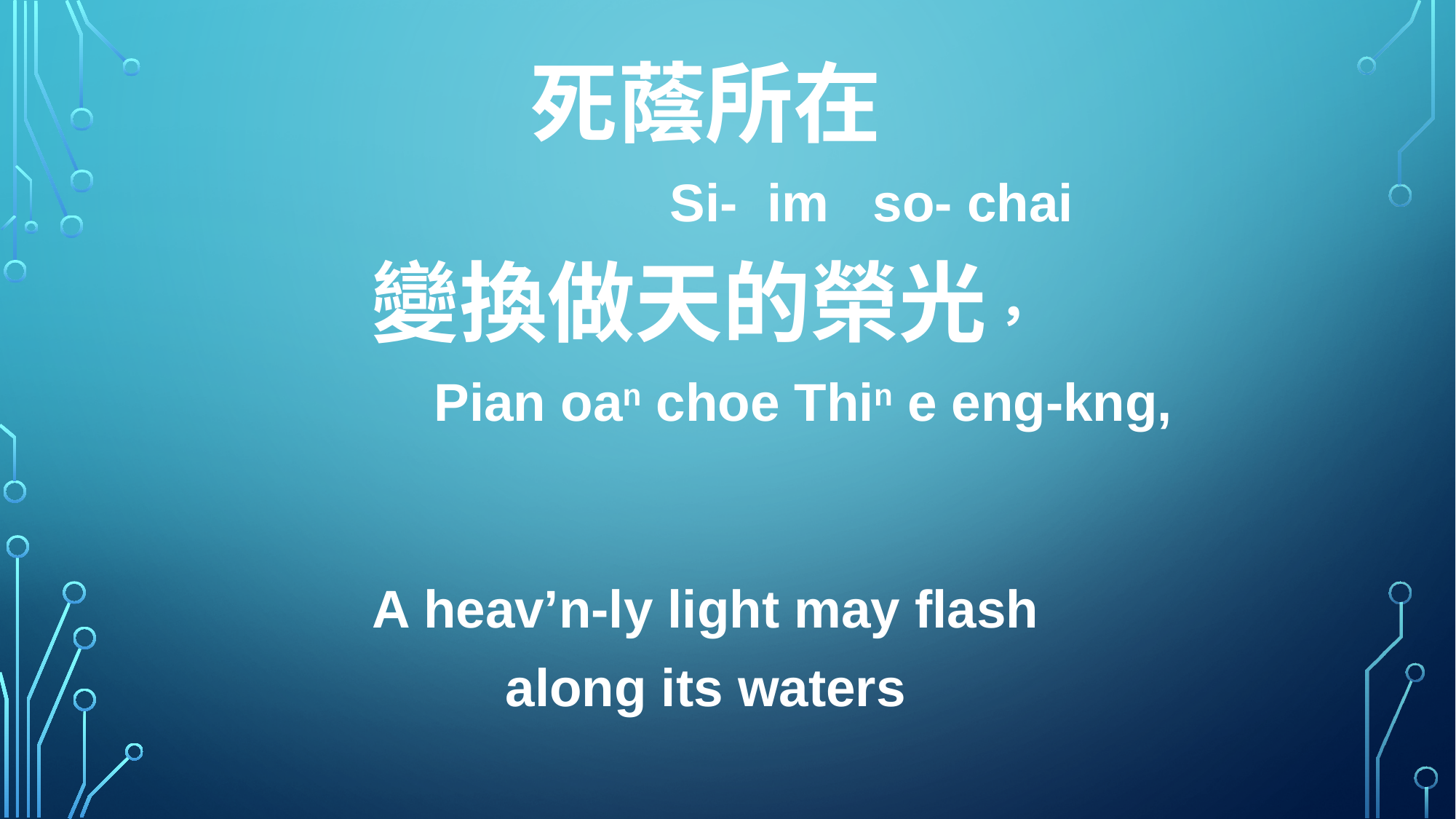

死蔭所在
                                    Si-  im   so- chai
變換做天的榮光，
                    Pian oan choe Thin e eng-kng,

A heav’n-ly light may flash
along its waters